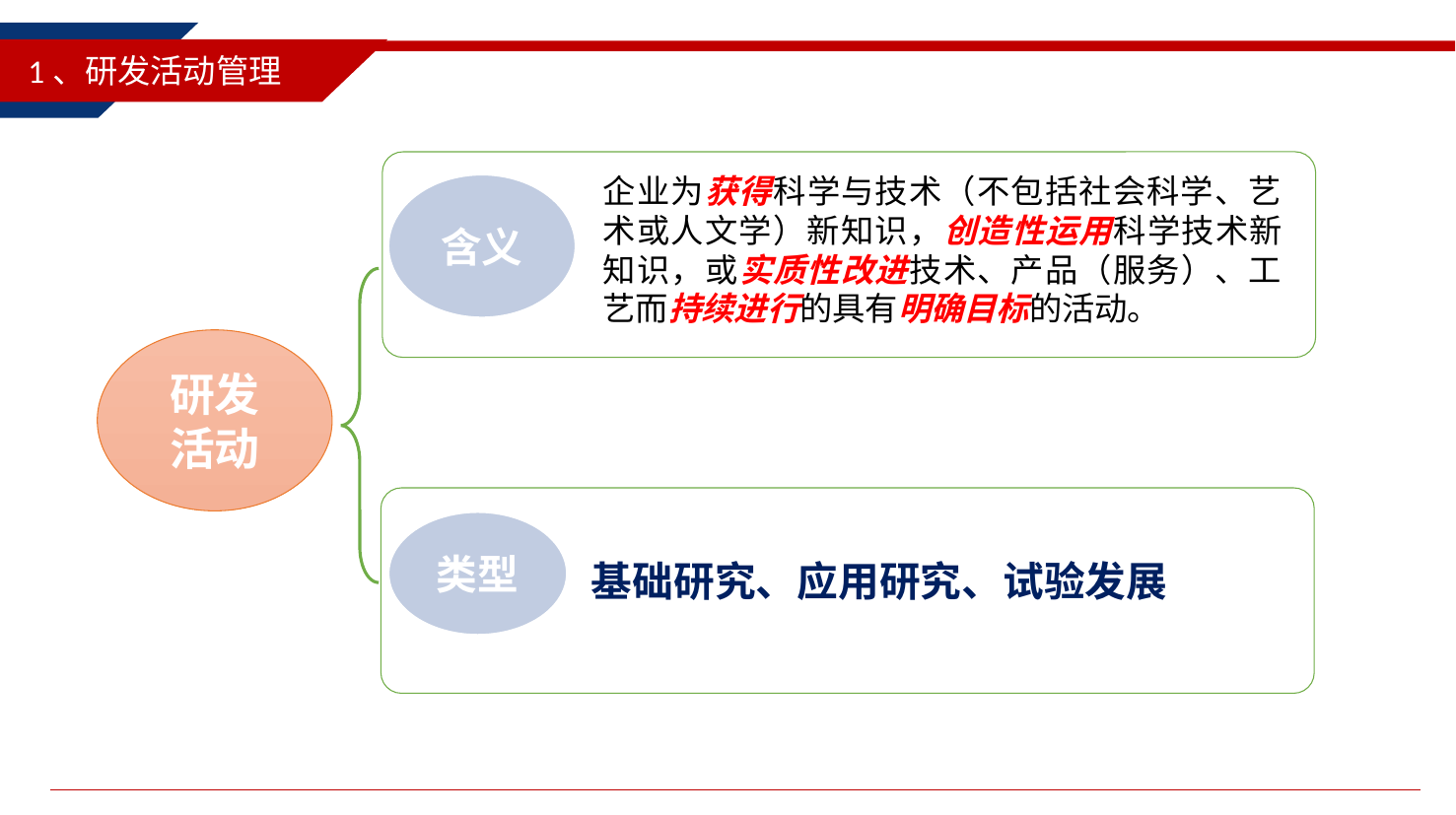

1、研发活动管理

企业为获得科学与技术（不包括社会科学、艺术或人文学）新知识，创造性运用科学技术新知识，或实质性改进技术、产品（服务）、工艺而持续进行的具有明确目标的活动。
含义

研发
活动
基础研究、应用研究、试验发展
类型